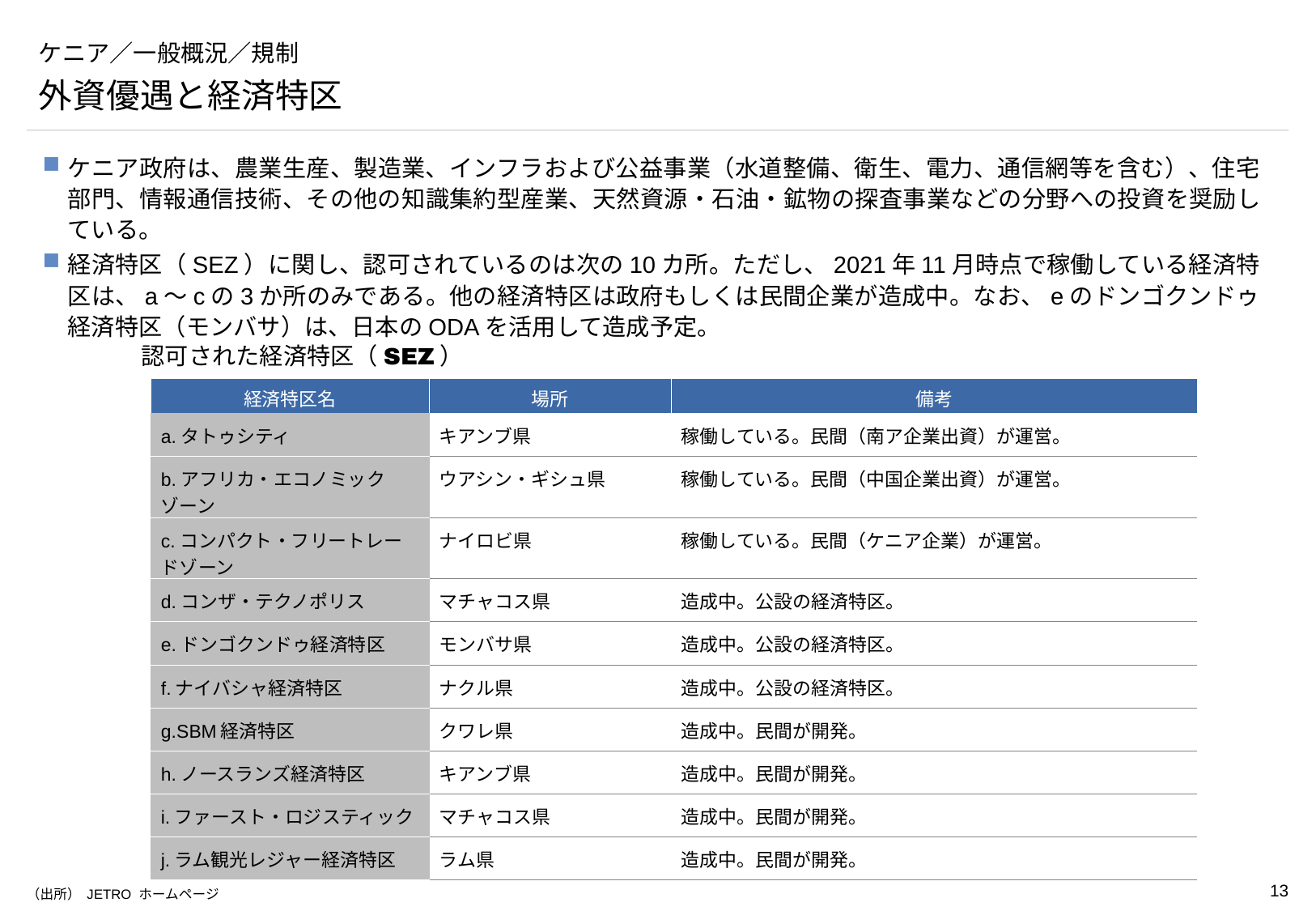

# ケニア／一般概況／規制
外資優遇と経済特区
ケニア政府は、農業生産、製造業、インフラおよび公益事業（水道整備、衛生、電力、通信網等を含む）、住宅部門、情報通信技術、その他の知識集約型産業、天然資源・石油・鉱物の探査事業などの分野への投資を奨励している。
経済特区（SEZ）に関し、認可されているのは次の10カ所。ただし、2021年11月時点で稼働している経済特区は、a～cの3か所のみである。他の経済特区は政府もしくは民間企業が造成中。なお、eのドンゴクンドゥ経済特区（モンバサ）は、日本のODAを活用して造成予定。
認可された経済特区（SEZ）
| 経済特区名 | 場所 | 備考 |
| --- | --- | --- |
| a.タトゥシティ | キアンブ県 | 稼働している。民間（南ア企業出資）が運営。 |
| b.アフリカ・エコノミックゾーン | ウアシン・ギシュ県 | 稼働している。民間（中国企業出資）が運営。 |
| c.コンパクト・フリートレードゾーン | ナイロビ県 | 稼働している。民間（ケニア企業）が運営。 |
| d.コンザ・テクノポリス | マチャコス県 | 造成中。公設の経済特区。 |
| e.ドンゴクンドゥ経済特区 | モンバサ県 | 造成中。公設の経済特区。 |
| f.ナイバシャ経済特区 | ナクル県 | 造成中。公設の経済特区。 |
| g.SBM経済特区 | クワレ県 | 造成中。民間が開発。 |
| h.ノースランズ経済特区 | キアンブ県 | 造成中。民間が開発。 |
| i.ファースト・ロジスティック | マチャコス県 | 造成中。民間が開発。 |
| j.ラム観光レジャー経済特区 | ラム県 | 造成中。民間が開発。 |
（出所） JETRO ホームページ
https://www.jetro.go.jp/world/africa/ke/invest_03.html